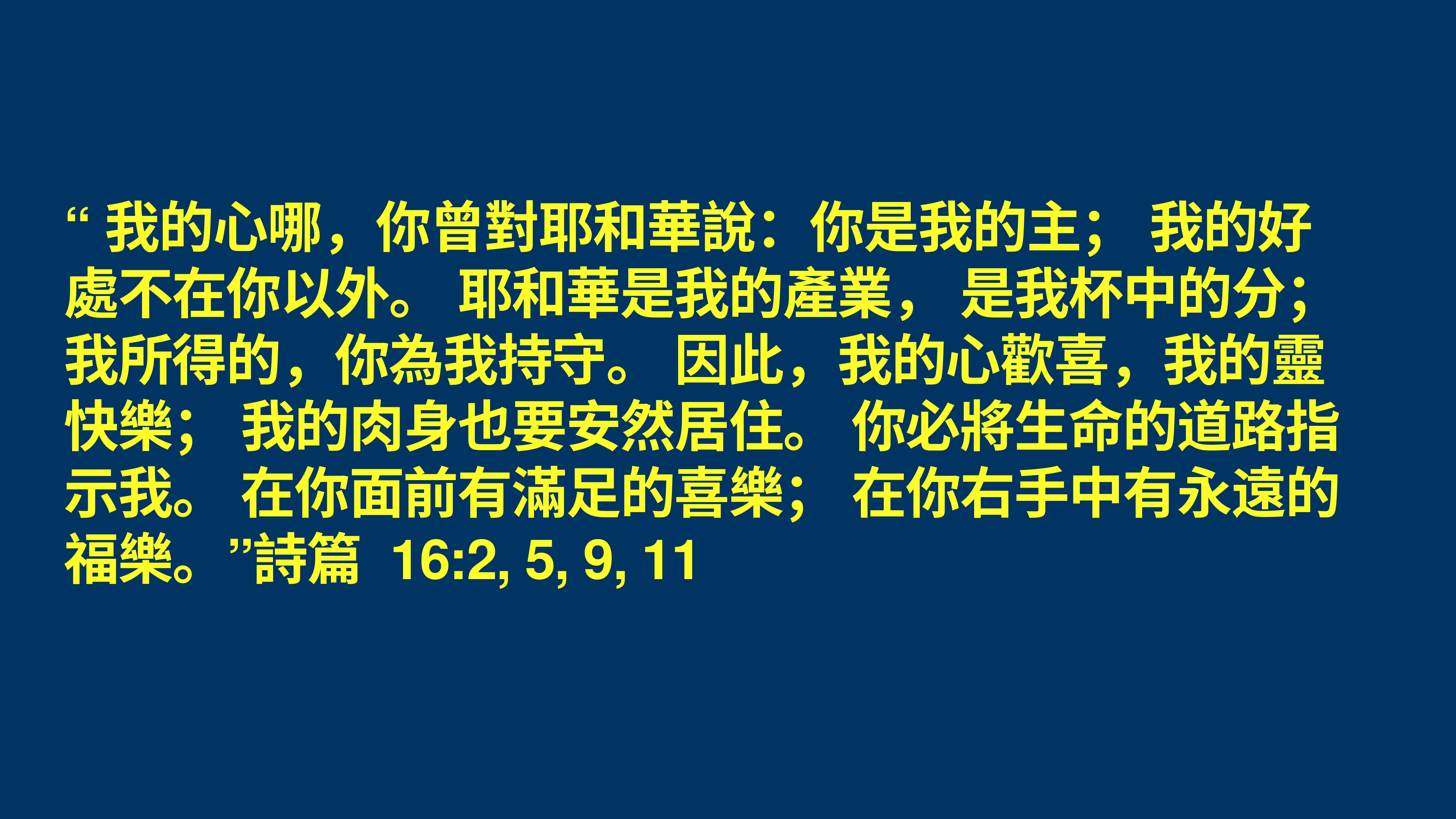

# “我的心哪，你曾對耶和華說：你是我的主； 我的好處不在你以外。 耶和華是我的產業， 是我杯中的分； 我所得的，你為我持守。 因此，我的心歡喜，我的靈快樂； 我的肉身也要安然居住。 你必將生命的道路指示我。 在你面前有滿足的喜樂； 在你右手中有永遠的福樂。”詩篇 16:2, 5, 9, 11